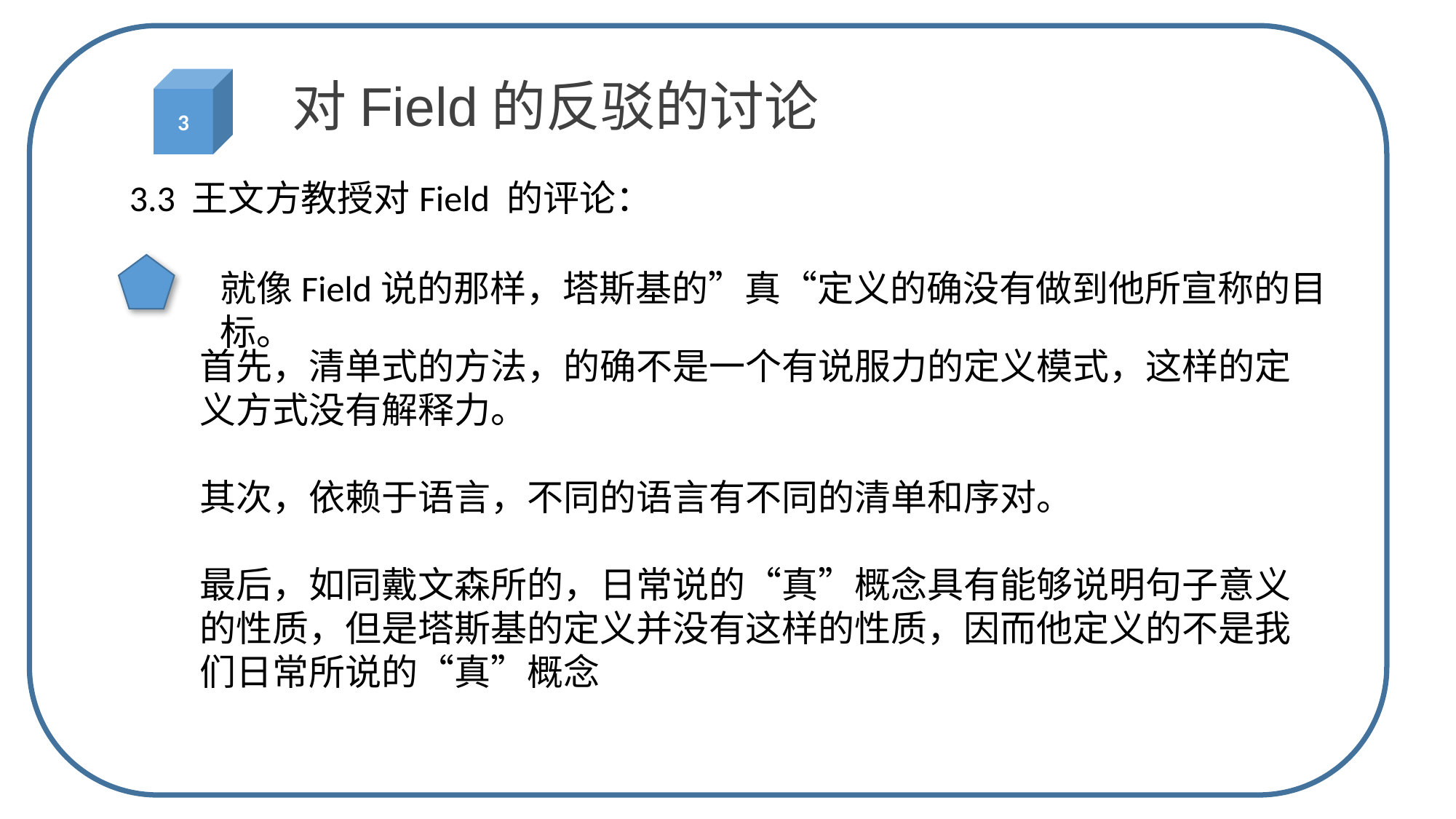

3
对Field的反驳的讨论

3.3 王文方教授对Field 的评论：

就像Field说的那样，塔斯基的”真“定义的确没有做到他所宣称的目标。
首先，清单式的方法，的确不是一个有说服力的定义模式，这样的定义方式没有解释力。

其次，依赖于语言，不同的语言有不同的清单和序对。

最后，如同戴文森所的，日常说的“真”概念具有能够说明句子意义的性质，但是塔斯基的定义并没有这样的性质，因而他定义的不是我们日常所说的“真”概念